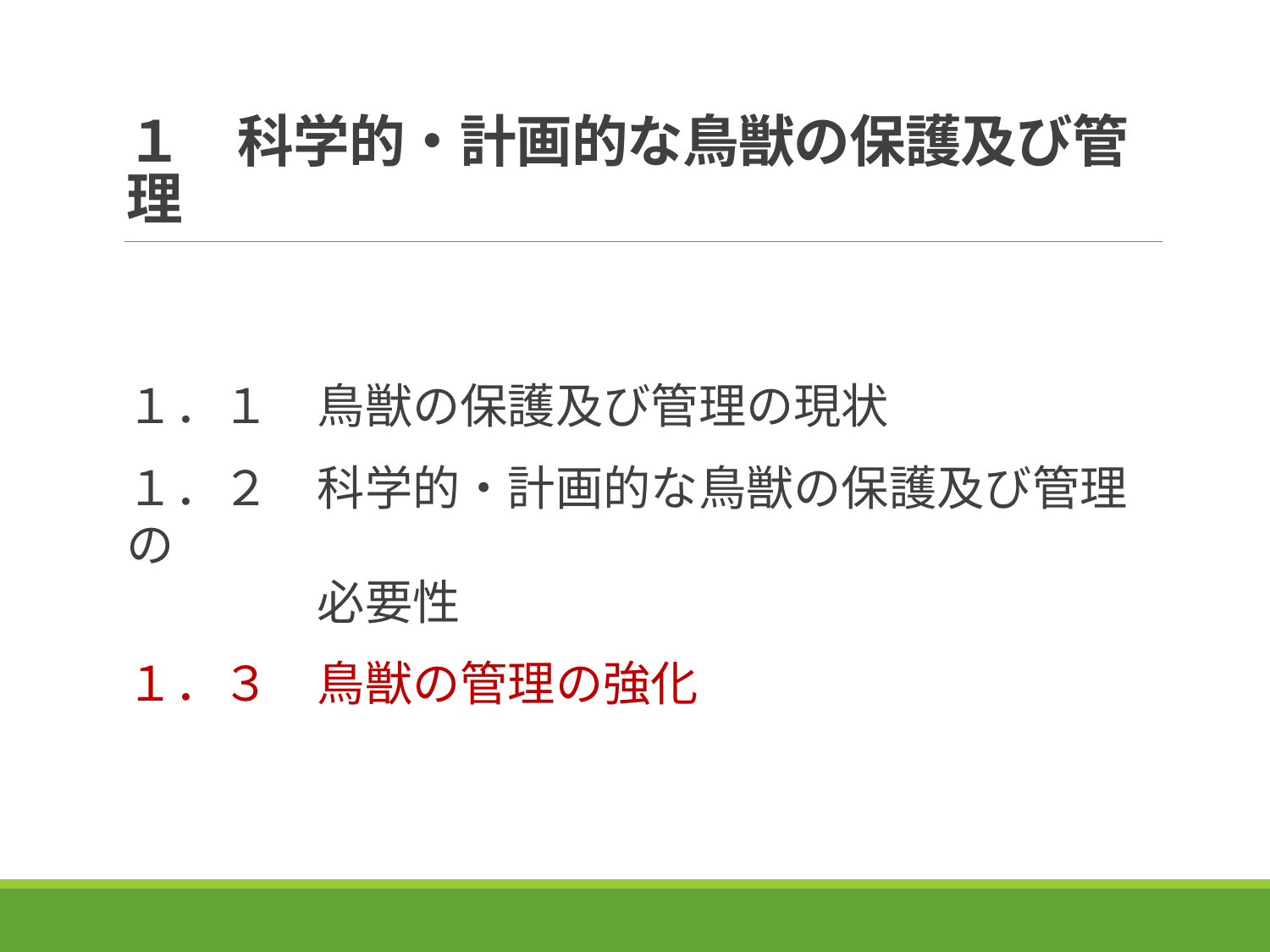

# １　科学的・計画的な鳥獣の保護及び管理
１．１　鳥獣の保護及び管理の現状
１．２　科学的・計画的な鳥獣の保護及び管理の
　　　　必要性
１．３　鳥獣の管理の強化